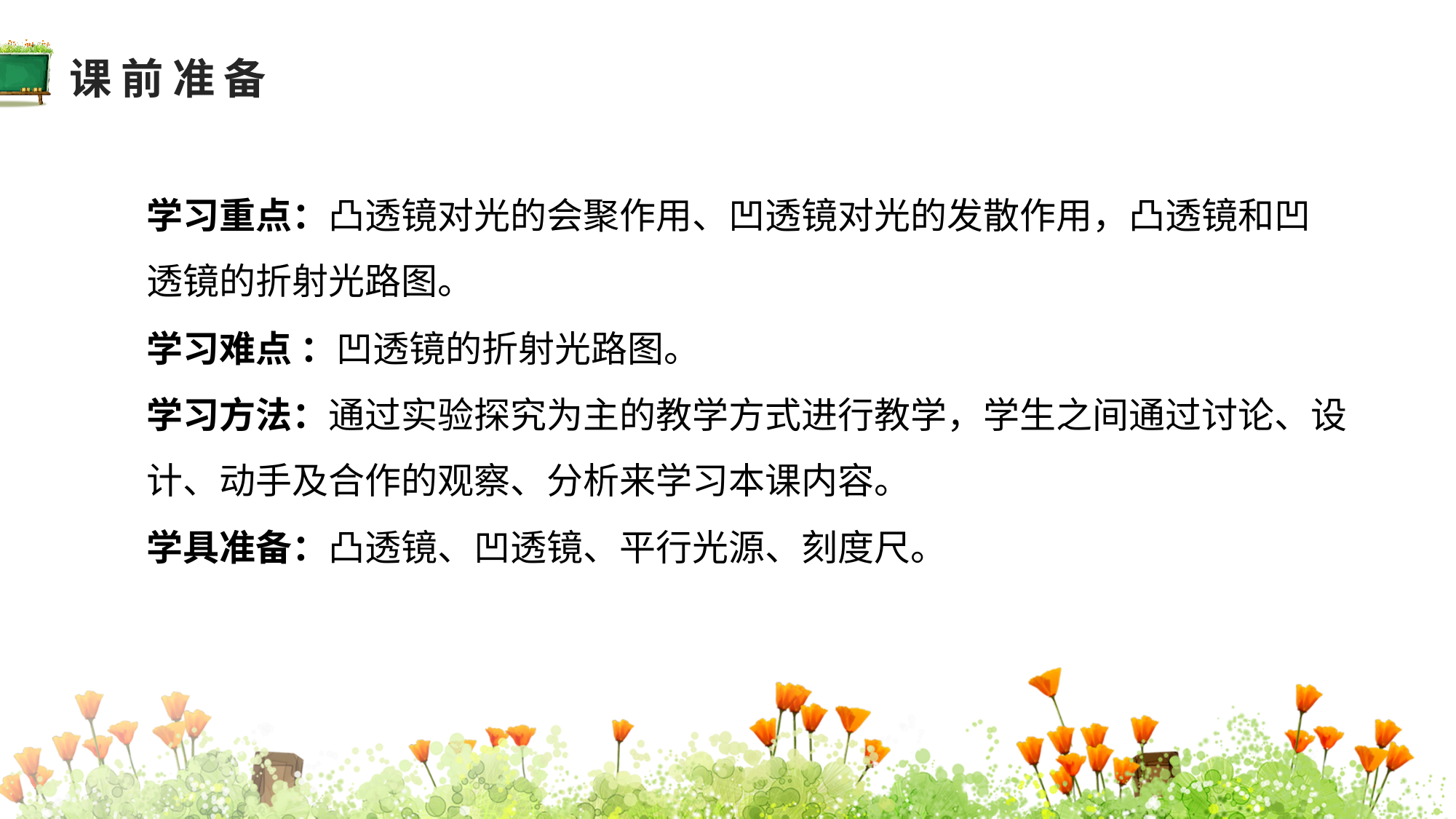

课前准备
学习重点：凸透镜对光的会聚作用、凹透镜对光的发散作用，凸透镜和凹透镜的折射光路图。
教学分析
学习难点 ：凹透镜的折射光路图。
学习方法：通过实验探究为主的教学方式进行教学，学生之间通过讨论、设计、动手及合作的观察、分析来学习本课内容。
学具准备：凸透镜、凹透镜、平行光源、刻度尺。